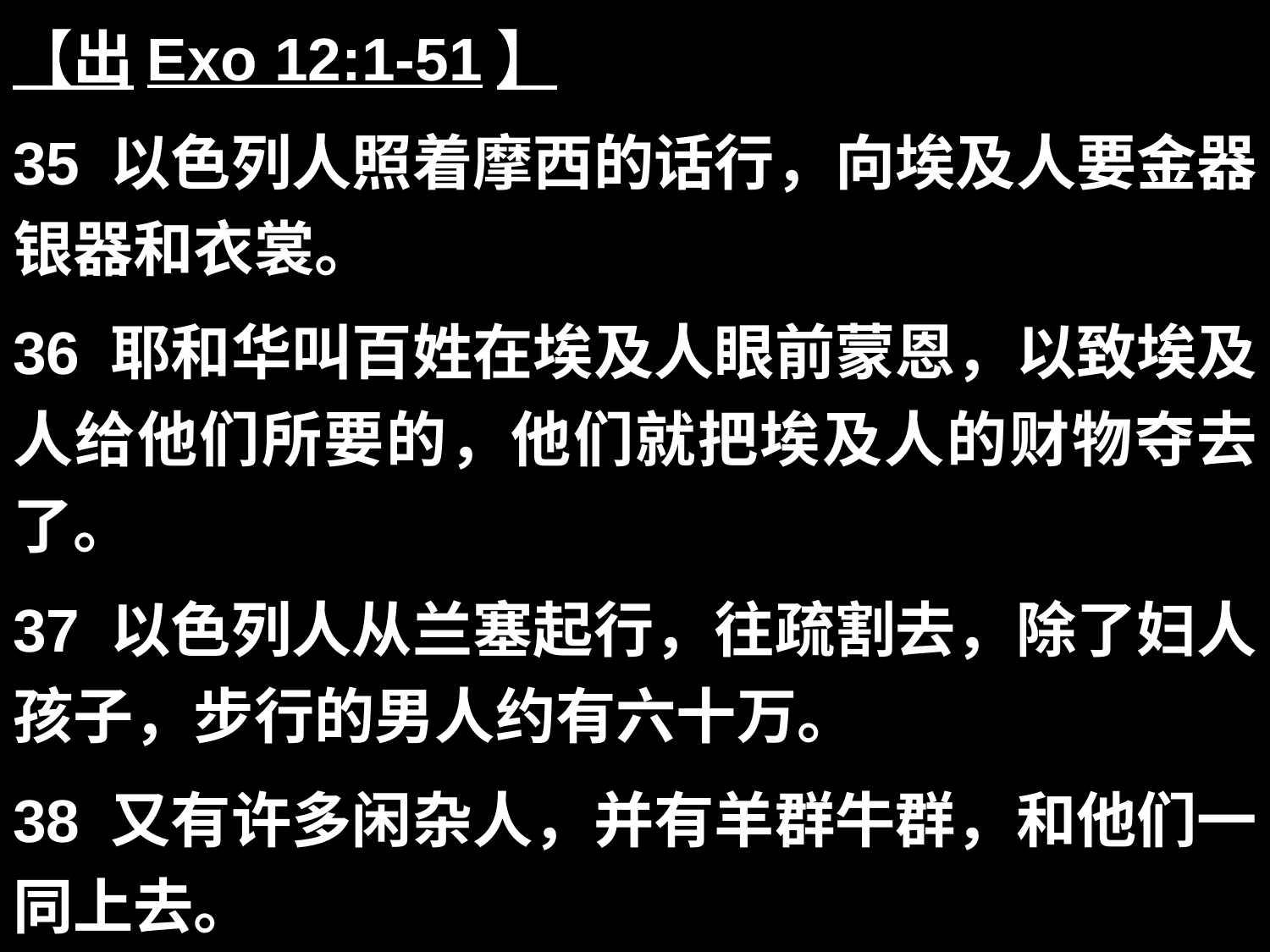

【出Exo 12:1-51】
35 以色列人照着摩西的话行，向埃及人要金器银器和衣裳。
36 耶和华叫百姓在埃及人眼前蒙恩，以致埃及人给他们所要的，他们就把埃及人的财物夺去了。
37 以色列人从兰塞起行，往疏割去，除了妇人孩子，步行的男人约有六十万。
38 又有许多闲杂人，并有羊群牛群，和他们一同上去。